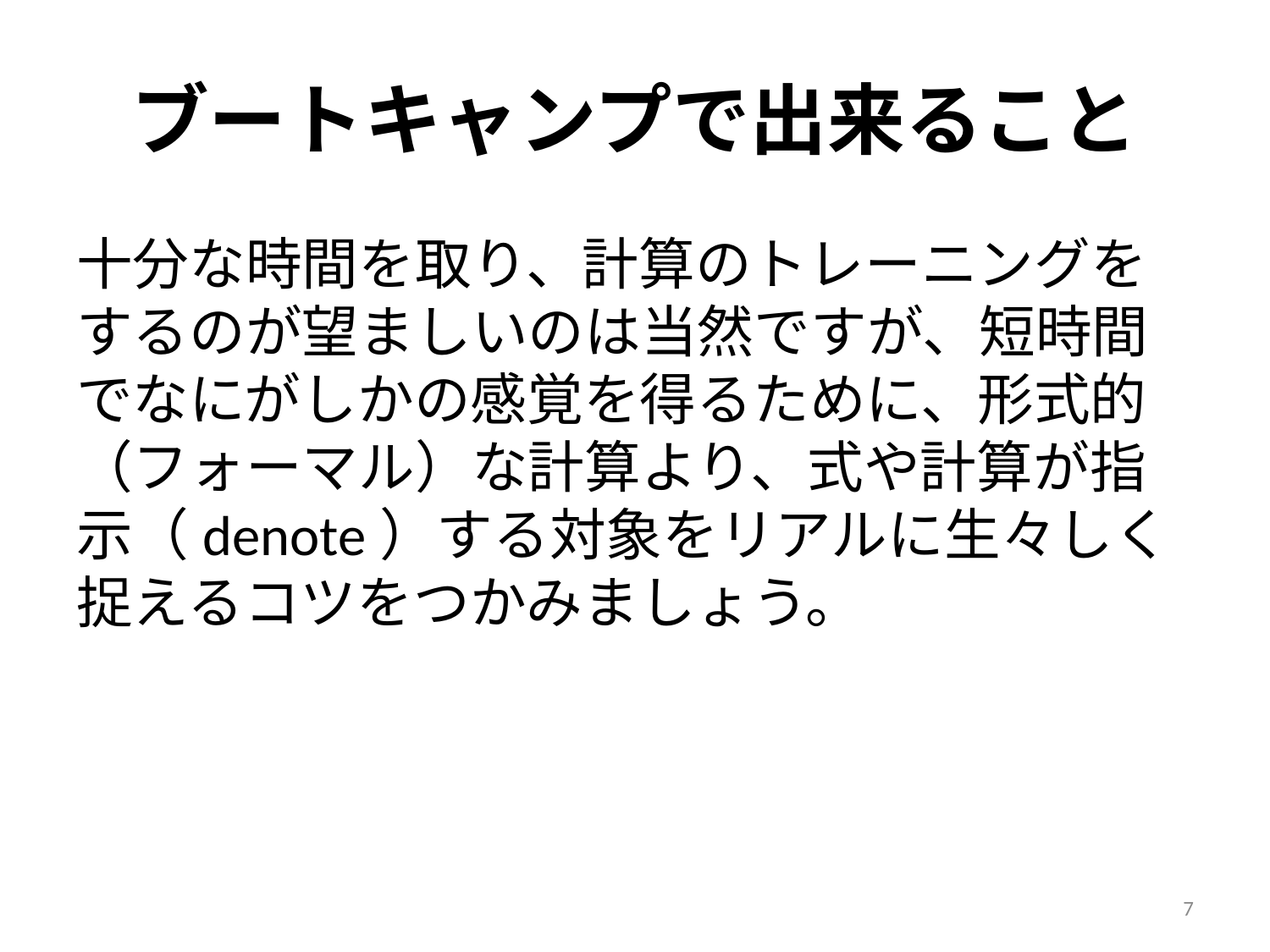

# ブートキャンプで出来ること
十分な時間を取り、計算のトレーニングをするのが望ましいのは当然ですが、短時間でなにがしかの感覚を得るために、形式的（フォーマル）な計算より、式や計算が指示（denote）する対象をリアルに生々しく捉えるコツをつかみましょう。
7